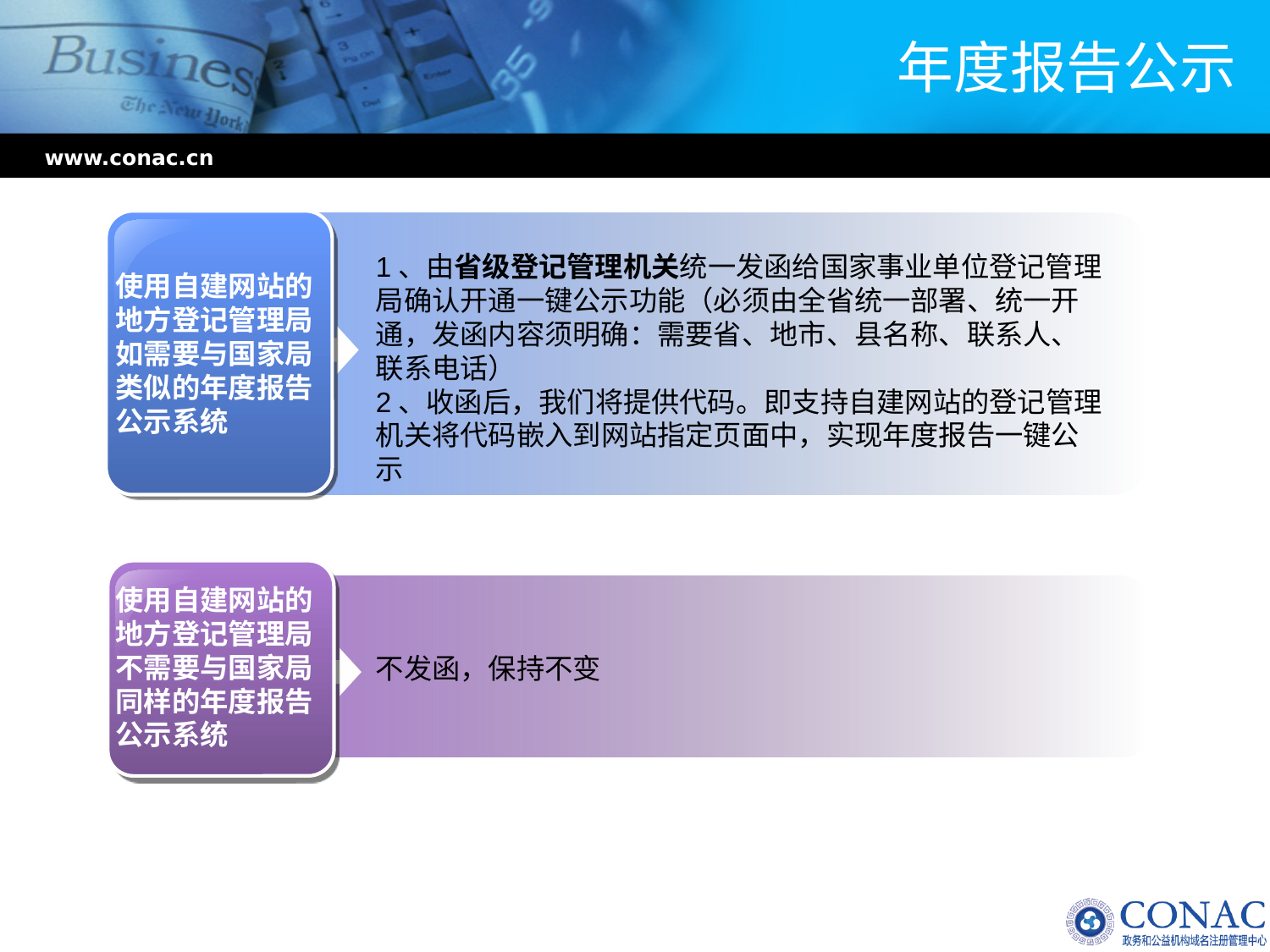

# 年度报告公示

www.conac.cn

1、由省级登记管理机关统一发函给国家事业单位登记管理局确认开通一键公示功能（必须由全省统一部署、统一开通，发函内容须明确：需要省、地市、县名称、联系人、联系电话）
2、收函后，我们将提供代码。即支持自建网站的登记管理机关将代码嵌入到网站指定页面中，实现年度报告一键公示
使用自建网站的地方登记管理局如需要与国家局类似的年度报告公示系统

使用自建网站的地方登记管理局不需要与国家局同样的年度报告公示系统

不发函，保持不变